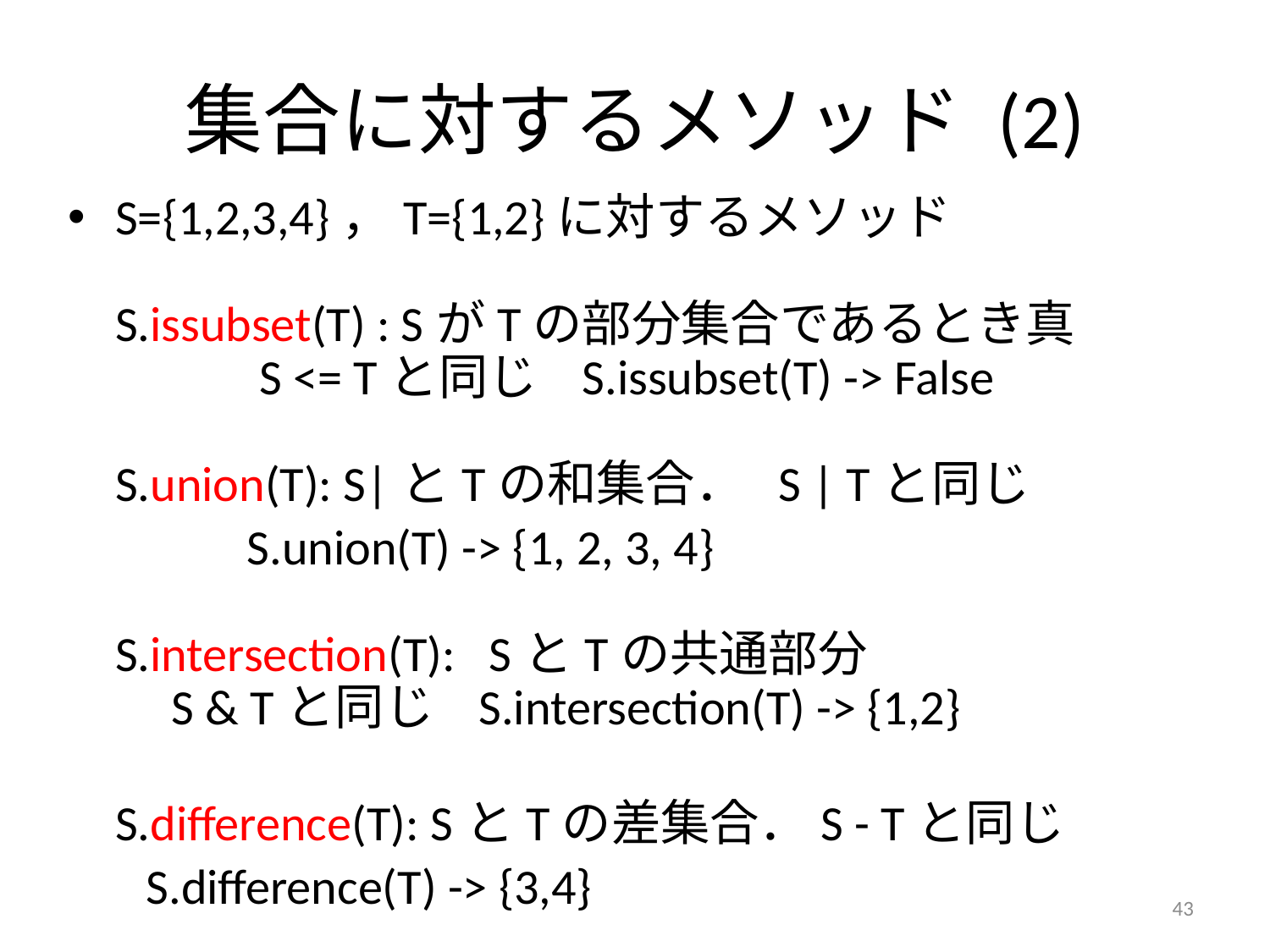

# 集合に対するメソッド (2)
S={1,2,3,4}，T={1,2}に対するメソッド
S.issubset(T) : SがTの部分集合であるとき真
            S <= Tと同じ   S.issubset(T) -> False
S.union(T): S|とTの和集合．  S | Tと同じ
                S.union(T) -> {1, 2, 3, 4}
S.intersection(T):   SとTの共通部分
    S & Tと同じ   S.intersection(T) -> {1,2}
S.difference(T): SとTの差集合．S - Tと同じ
       S.difference(T) -> {3,4}

43